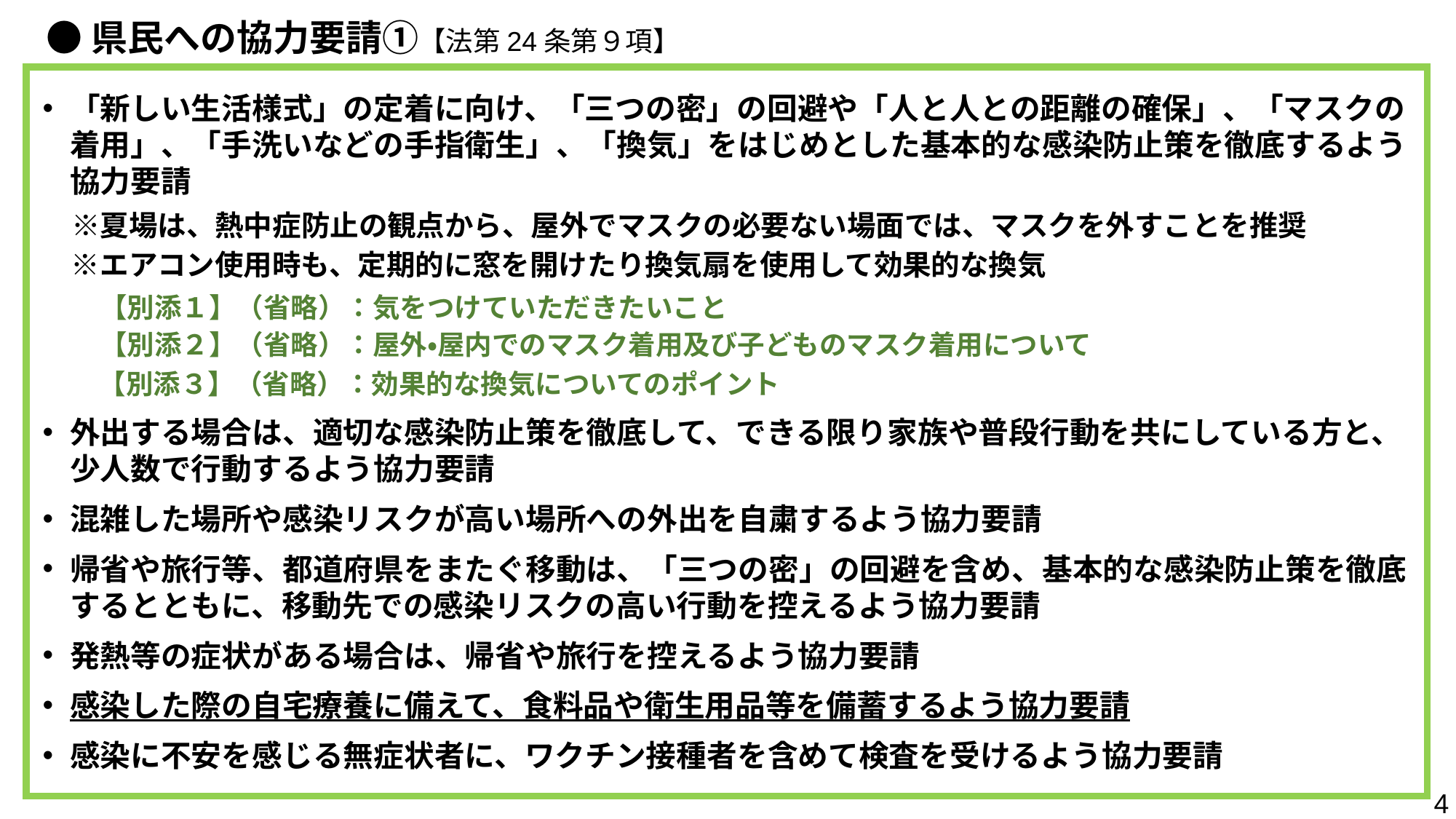

# ●県民への協力要請①【法第24条第９項】

「新しい生活様式」の定着に向け、「三つの密」の回避や「人と人との距離の確保」、「マスクの着用」、「手洗いなどの手指衛生」、「換気」をはじめとした基本的な感染防止策を徹底するよう協力要請
　※夏場は、熱中症防止の観点から、屋外でマスクの必要ない場面では、マスクを外すことを推奨
　※エアコン使用時も、定期的に窓を開けたり換気扇を使用して効果的な換気
　【別添１】（省略）：気をつけていただきたいこと
　【別添２】（省略）：屋外・屋内でのマスク着用及び子どものマスク着用について
　　【別添３】（省略）：効果的な換気についてのポイント
外出する場合は、適切な感染防止策を徹底して、できる限り家族や普段行動を共にしている方と、少人数で行動するよう協力要請
混雑した場所や感染リスクが高い場所への外出を自粛するよう協力要請
帰省や旅行等、都道府県をまたぐ移動は、「三つの密」の回避を含め、基本的な感染防止策を徹底するとともに、移動先での感染リスクの高い行動を控えるよう協力要請
発熱等の症状がある場合は、帰省や旅行を控えるよう協力要請
感染した際の自宅療養に備えて、食料品や衛生用品等を備蓄するよう協力要請
感染に不安を感じる無症状者に、ワクチン接種者を含めて検査を受けるよう協力要請
4